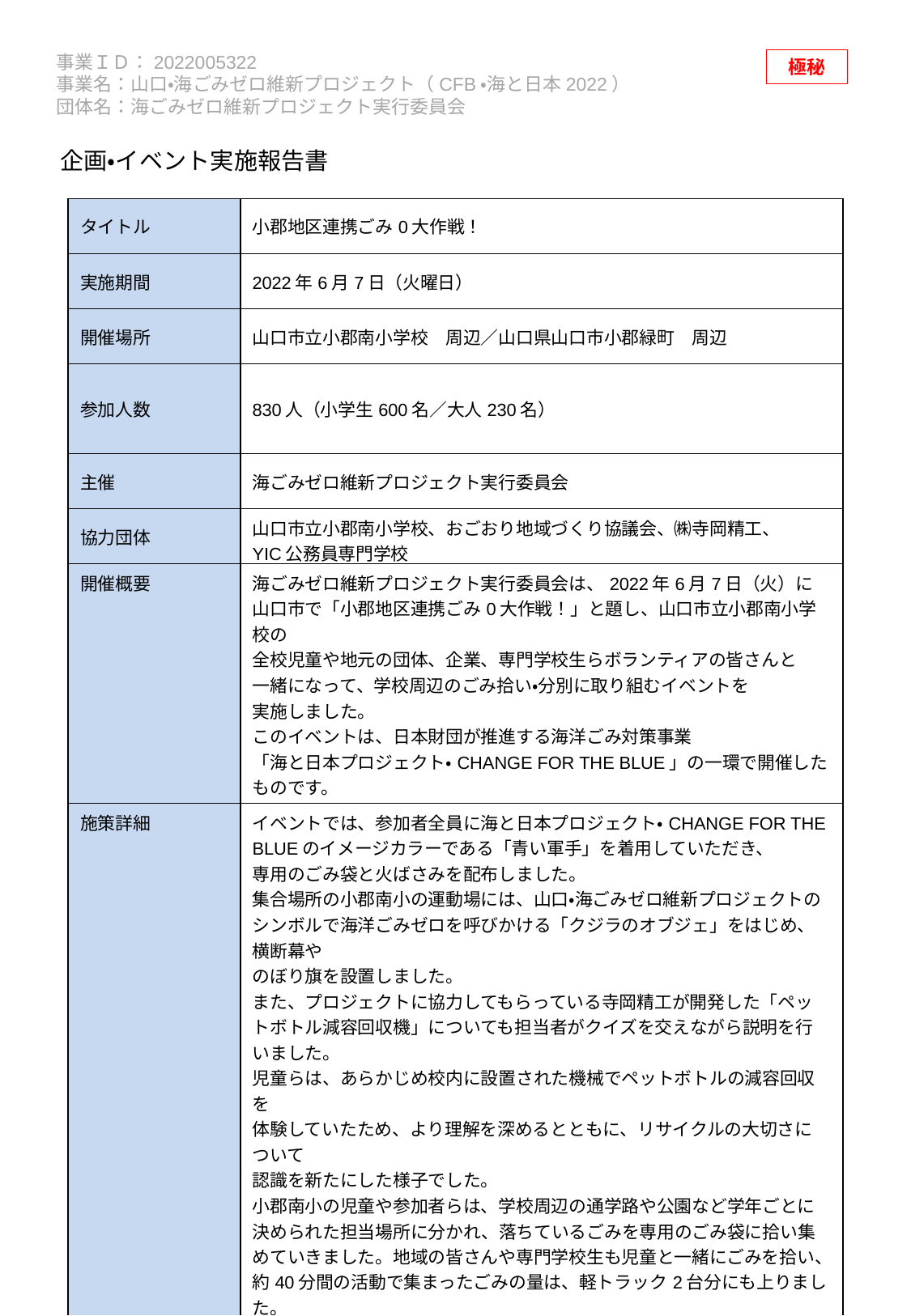

企画・イベント実施報告書
| タイトル | 小郡地区連携ごみ0大作戦！ |
| --- | --- |
| 実施期間 | 2022年6月7日（火曜日） |
| 開催場所 | 山口市立小郡南小学校　周辺／山口県山口市小郡緑町　周辺 |
| 参加人数 | 830人（小学生600名／大人230名） |
| 主催 | 海ごみゼロ維新プロジェクト実行委員会 |
| 協力団体 | 山口市立小郡南小学校、おごおり地域づくり協議会、㈱寺岡精工、 YIC公務員専門学校 |
| 開催概要 | 海ごみゼロ維新プロジェクト実行委員会は、2022年6月7日（火）に 山口市で「小郡地区連携ごみ0大作戦！」と題し、山口市立小郡南小学校の 全校児童や地元の団体、企業、専門学校生らボランティアの皆さんと 一緒になって、学校周辺のごみ拾い・分別に取り組むイベントを 実施しました。 このイベントは、日本財団が推進する海洋ごみ対策事業 「海と日本プロジェクト・CHANGE FOR THE BLUE」の一環で開催したものです。 |
| 施策詳細 | イベントでは、参加者全員に海と日本プロジェクト・CHANGE FOR THE BLUEのイメージカラーである「青い軍手」を着用していただき、 専用のごみ袋と火ばさみを配布しました。 集合場所の小郡南小の運動場には、山口・海ごみゼロ維新プロジェクトのシンボルで海洋ごみゼロを呼びかける「クジラのオブジェ」をはじめ、横断幕や のぼり旗を設置しました。 また、プロジェクトに協力してもらっている寺岡精工が開発した「ペットボトル減容回収機」についても担当者がクイズを交えながら説明を行いました。 児童らは、あらかじめ校内に設置された機械でペットボトルの減容回収を 体験していたため、より理解を深めるとともに、リサイクルの大切さについて 認識を新たにした様子でした。 小郡南小の児童や参加者らは、学校周辺の通学路や公園など学年ごとに 決められた担当場所に分かれ、落ちているごみを専用のごみ袋に拾い集めていきました。地域の皆さんや専門学校生も児童と一緒にごみを拾い、 約40分間の活動で集まったごみの量は、軽トラック2台分にも上りました。 児童らは、学校の周辺がきれいになった姿を見て、「ふだん歩いている 通学路にも、こんなにもごみが落ちていたんだ」と、自らが住む街の 環境について考えさせられる機会にもなったようです。 子どもたちだけでなく、学生や地域の人々が連携してごみ拾いを行うことで、 改めて地域の一帯感も醸成され、一人ひとりが行動することの大切さを 実感する声も聞かれました。 |